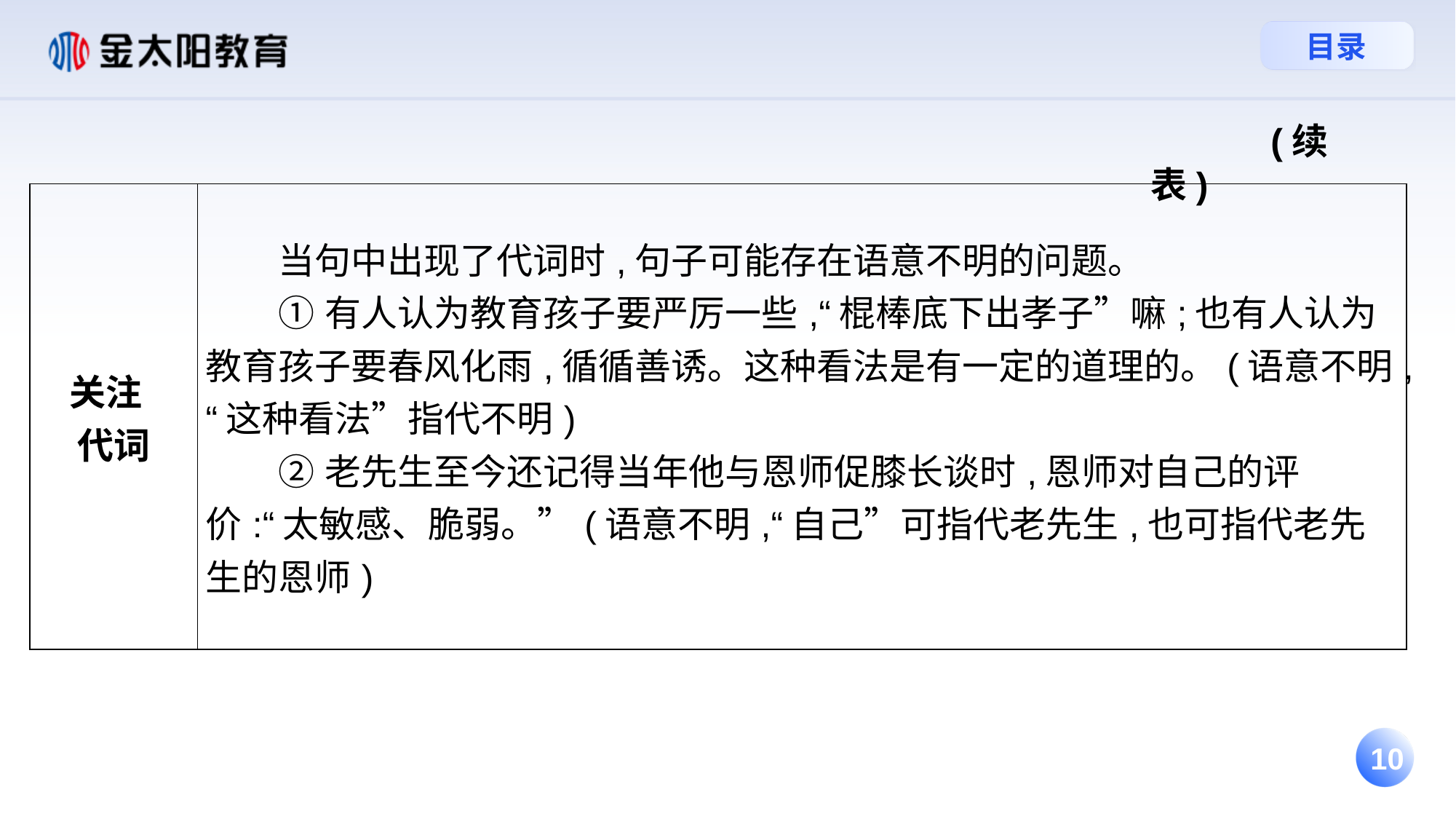

(续表)
| 关注 代词 | 当句中出现了代词时,句子可能存在语意不明的问题。 ①有人认为教育孩子要严厉一些,“棍棒底下出孝子”嘛;也有人认为教育孩子要春风化雨,循循善诱。这种看法是有一定的道理的。(语意不明,“这种看法”指代不明) ②老先生至今还记得当年他与恩师促膝长谈时,恩师对自己的评价:“太敏感、脆弱。”(语意不明,“自己”可指代老先生,也可指代老先生的恩师) |
| --- | --- |